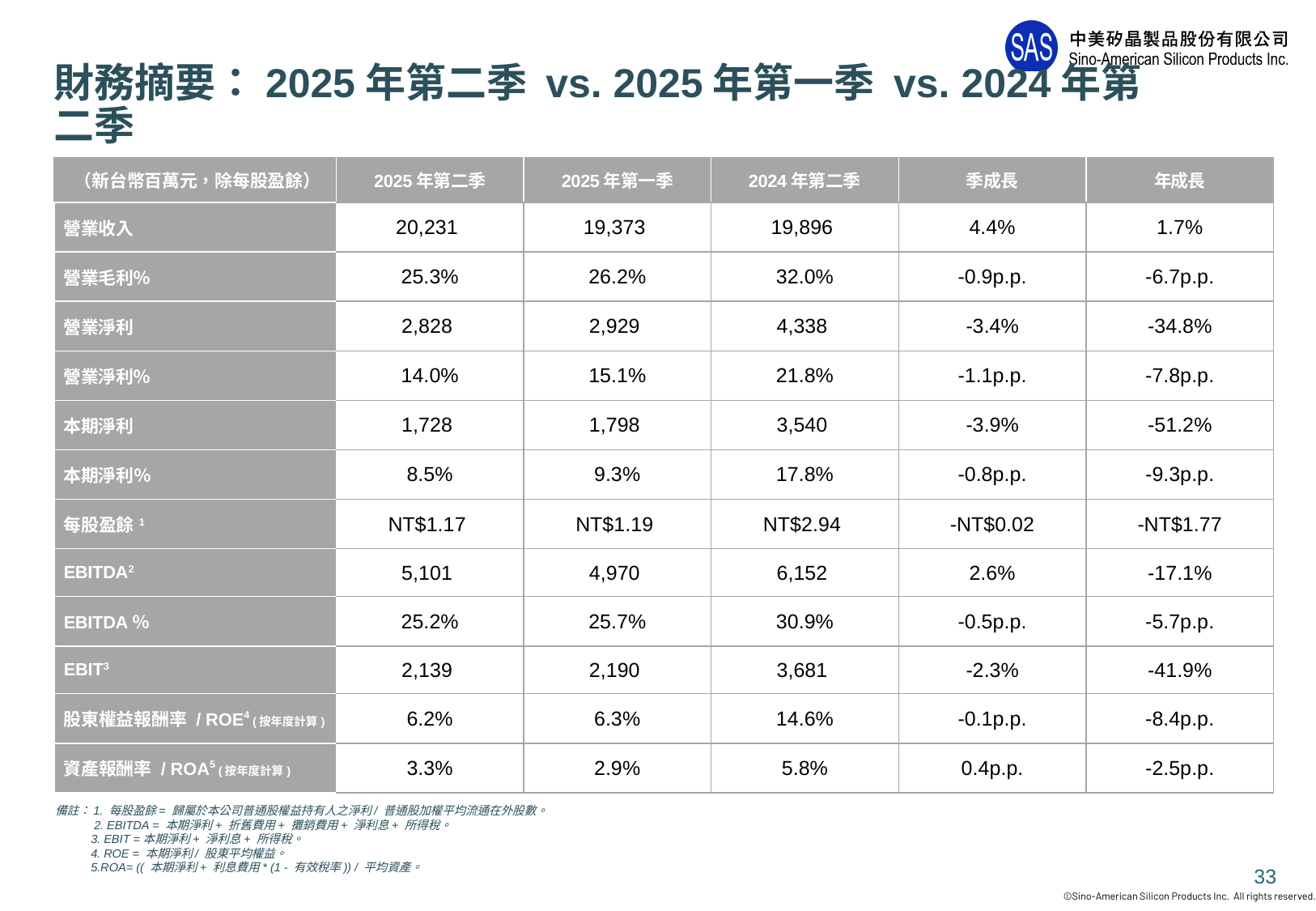

# 財務摘要：2025年第二季 vs. 2025年第一季 vs. 2024年第二季
| （新台幣百萬元，除每股盈餘） | 2025年第二季 | 2025年第一季 | 2024年第二季 | 季成長 | 年成長 |
| --- | --- | --- | --- | --- | --- |
| 營業收入 | 20,231 | 19,373 | 19,896 | 4.4% | 1.7% |
| 營業毛利％ | 25.3% | 26.2% | 32.0% | -0.9p.p. | -6.7p.p. |
| 營業淨利 | 2,828 | 2,929 | 4,338 | -3.4% | -34.8% |
| 營業淨利％ | 14.0% | 15.1% | 21.8% | -1.1p.p. | -7.8p.p. |
| 本期淨利 | 1,728 | 1,798 | 3,540 | -3.9% | -51.2% |
| 本期淨利％ | 8.5% | 9.3% | 17.8% | -0.8p.p. | -9.3p.p. |
| 每股盈餘1 | NT$1.17 | NT$1.19 | NT$2.94 | -NT$0.02 | -NT$1.77 |
| EBITDA2 | 5,101 | 4,970 | 6,152 | 2.6% | -17.1% |
| EBITDA％ | 25.2% | 25.7% | 30.9% | -0.5p.p. | -5.7p.p. |
| EBIT3 | 2,139 | 2,190 | 3,681 | -2.3% | -41.9% |
| 股東權益報酬率 / ROE4 (按年度計算) | 6.2% | 6.3% | 14.6% | -0.1p.p. | -8.4p.p. |
| 資產報酬率 / ROA5 (按年度計算) | 3.3% | 2.9% | 5.8% | 0.4p.p. | -2.5p.p. |
備註：1. 每股盈餘= 歸屬於本公司普通股權益持有人之淨利/ 普通股加權平均流通在外股數。
            2. EBITDA = 本期淨利+ 折舊費用+ 攤銷費用+ 淨利息+ 所得稅。
           3. EBIT =本期淨利+ 淨利息+ 所得稅。
           4. ROE = 本期淨利/ 股東平均權益。
           5.ROA= (( 本期淨利+ 利息費用* (1 - 有效稅率)) / 平均資產。

33